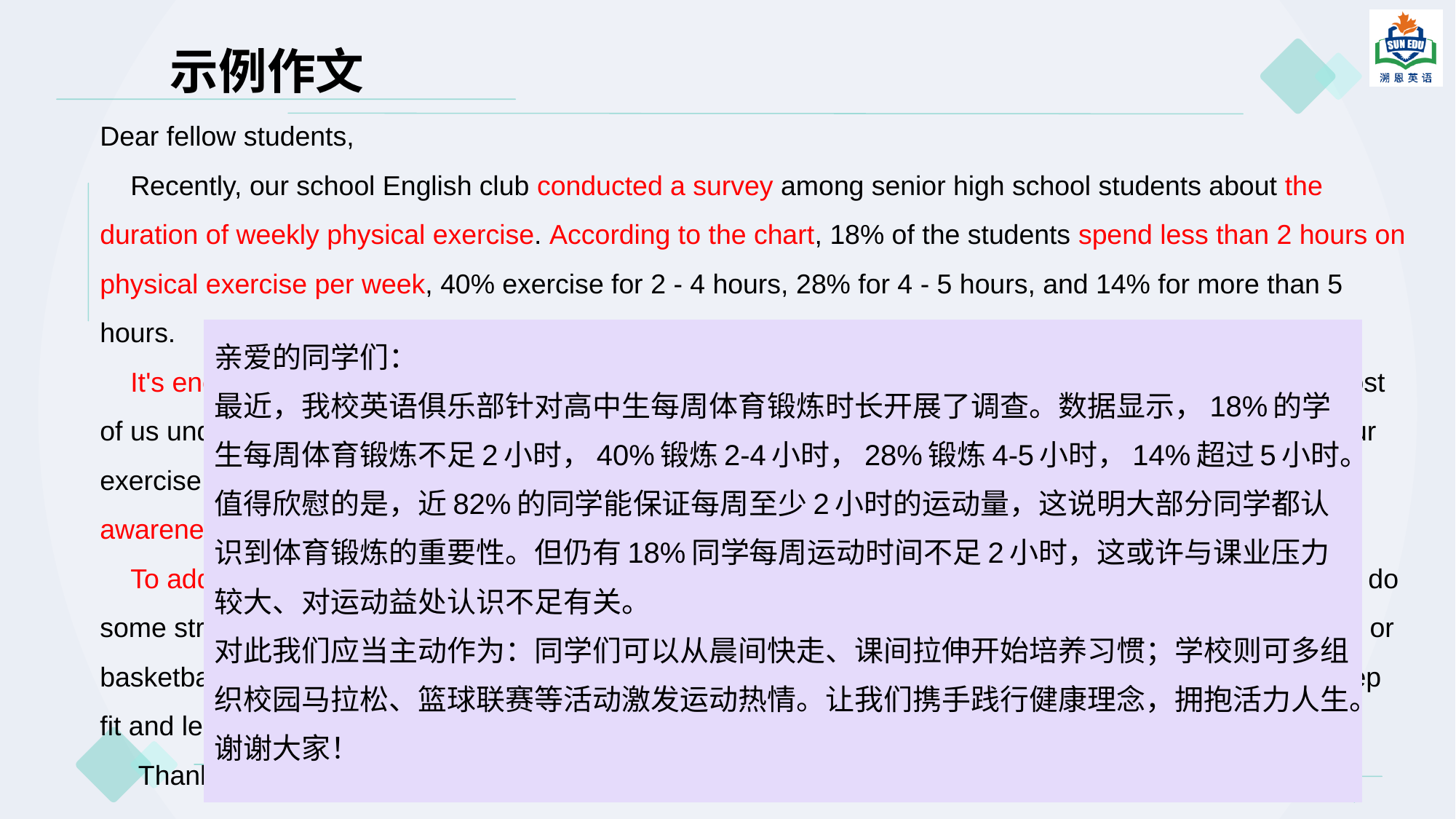

# 示例作文

Dear fellow students,
    Recently, our school English club conducted a survey among senior high school students about the duration of weekly physical exercise. According to the chart, 18% of the students spend less than 2 hours on physical exercise per week, 40% exercise for 2 - 4 hours, 28% for 4 - 5 hours, and 14% for more than 5 hours.
    It's encouraging that nearly 82% of students exercise for at least 2 hours a week, which shows that most of us understand the significance of physical activity. However, the 18% of students with less than 2 - hour exercise time per week is a concern. This might be because of the heavy study load or insufficient awareness of the benefits of exercise.
    To address this, we students should make a conscious effort. We can start our day with a brisk walk or do some stretching exercises during breaks. As for the school, more sports activities like campus marathons or basketball tournaments could be organized to boost our enthusiasm for sports. Let's all take action to keep fit and lead a more active life.
     Thank you！
亲爱的同学们：
最近，我校英语俱乐部针对高中生每周体育锻炼时长开展了调查。数据显示，18%的学生每周体育锻炼不足2小时，40%锻炼2-4小时，28%锻炼4-5小时，14%超过5小时。
值得欣慰的是，近82%的同学能保证每周至少2小时的运动量，这说明大部分同学都认识到体育锻炼的重要性。但仍有18%同学每周运动时间不足2小时，这或许与课业压力较大、对运动益处认识不足有关。
对此我们应当主动作为：同学们可以从晨间快走、课间拉伸开始培养习惯；学校则可多组织校园马拉松、篮球联赛等活动激发运动热情。让我们携手践行健康理念，拥抱活力人生。
谢谢大家！